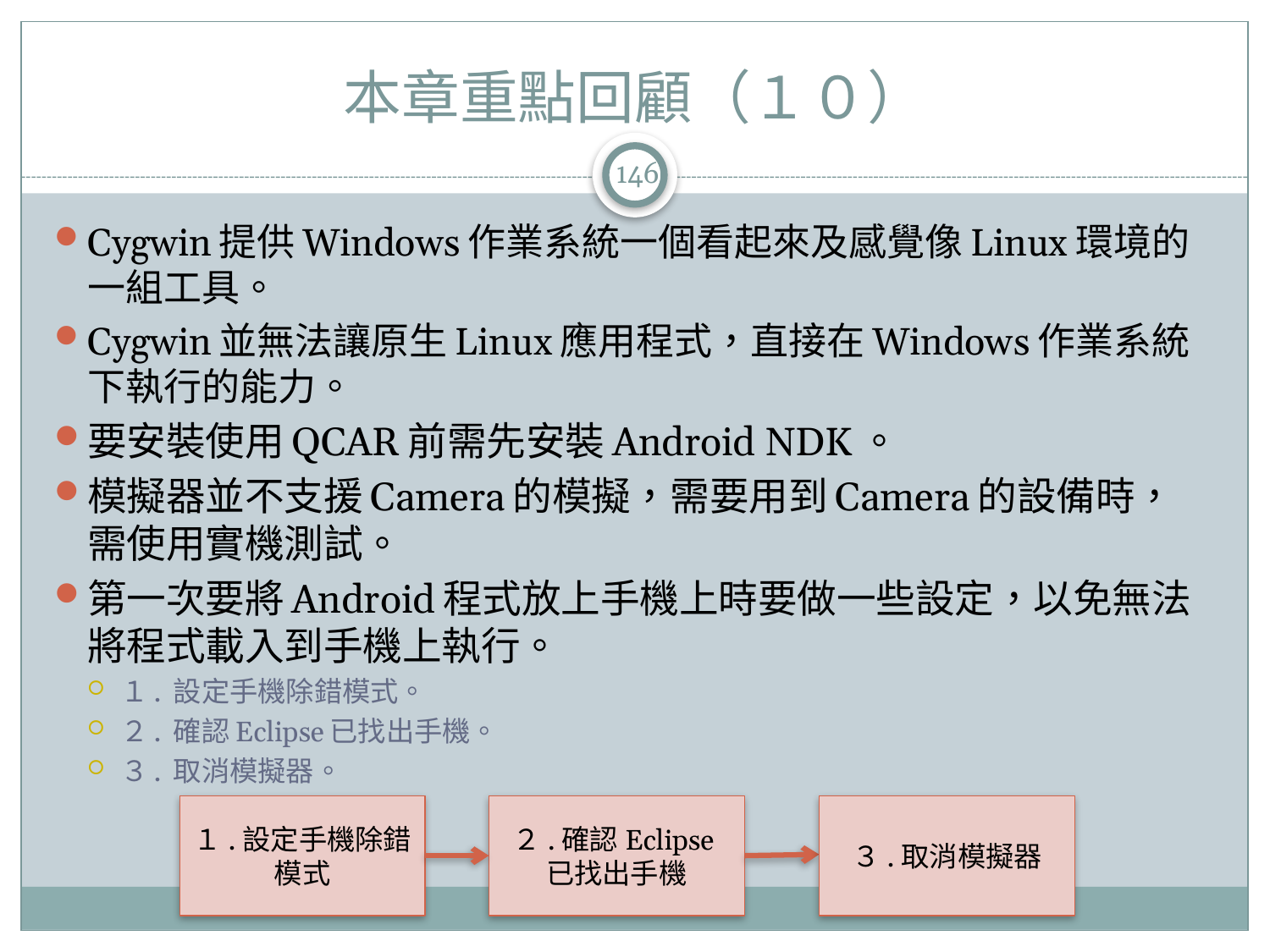

# 本章重點回顧（１０）
146
Cygwin提供Windows作業系統一個看起來及感覺像Linux環境的一組工具。
Cygwin並無法讓原生Linux應用程式，直接在Windows作業系統下執行的能力。
要安裝使用QCAR前需先安裝Android NDK。
模擬器並不支援Camera的模擬，需要用到Camera的設備時，需使用實機測試。
第一次要將Android程式放上手機上時要做一些設定，以免無法將程式載入到手機上執行。
１. 設定手機除錯模式。
２. 確認Eclipse已找出手機。
３. 取消模擬器。

１.設定手機除錯模式
２.確認Eclipse已找出手機
３.取消模擬器